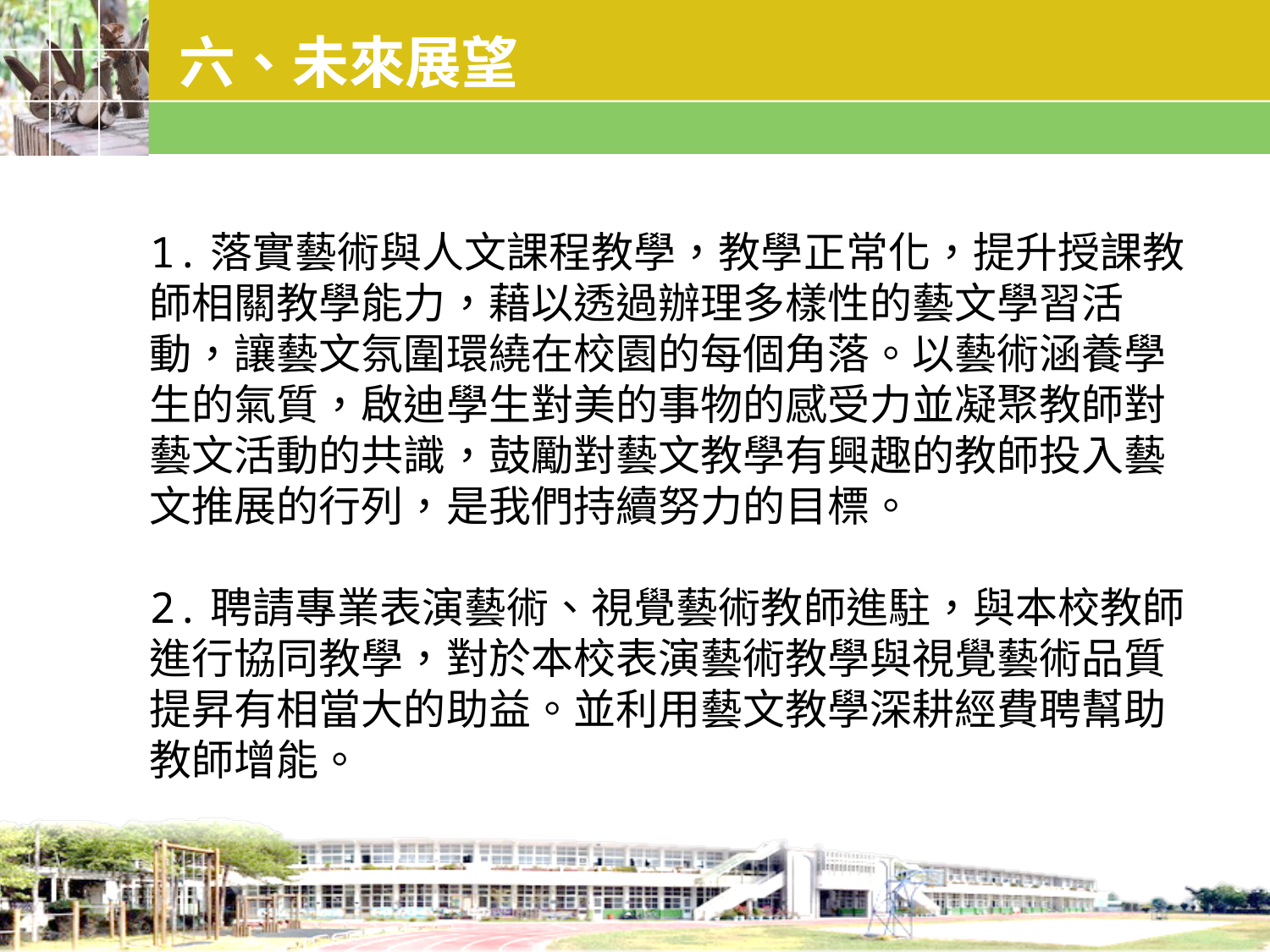

六、未來展望
1.落實藝術與人文課程教學，教學正常化，提升授課教師相關教學能力，藉以透過辦理多樣性的藝文學習活動，讓藝文氛圍環繞在校園的每個角落。以藝術涵養學生的氣質，啟迪學生對美的事物的感受力並凝聚教師對藝文活動的共識，鼓勵對藝文教學有興趣的教師投入藝文推展的行列，是我們持續努力的目標。

2.聘請專業表演藝術、視覺藝術教師進駐，與本校教師進行協同教學，對於本校表演藝術教學與視覺藝術品質提昇有相當大的助益。並利用藝文教學深耕經費聘幫助教師增能。